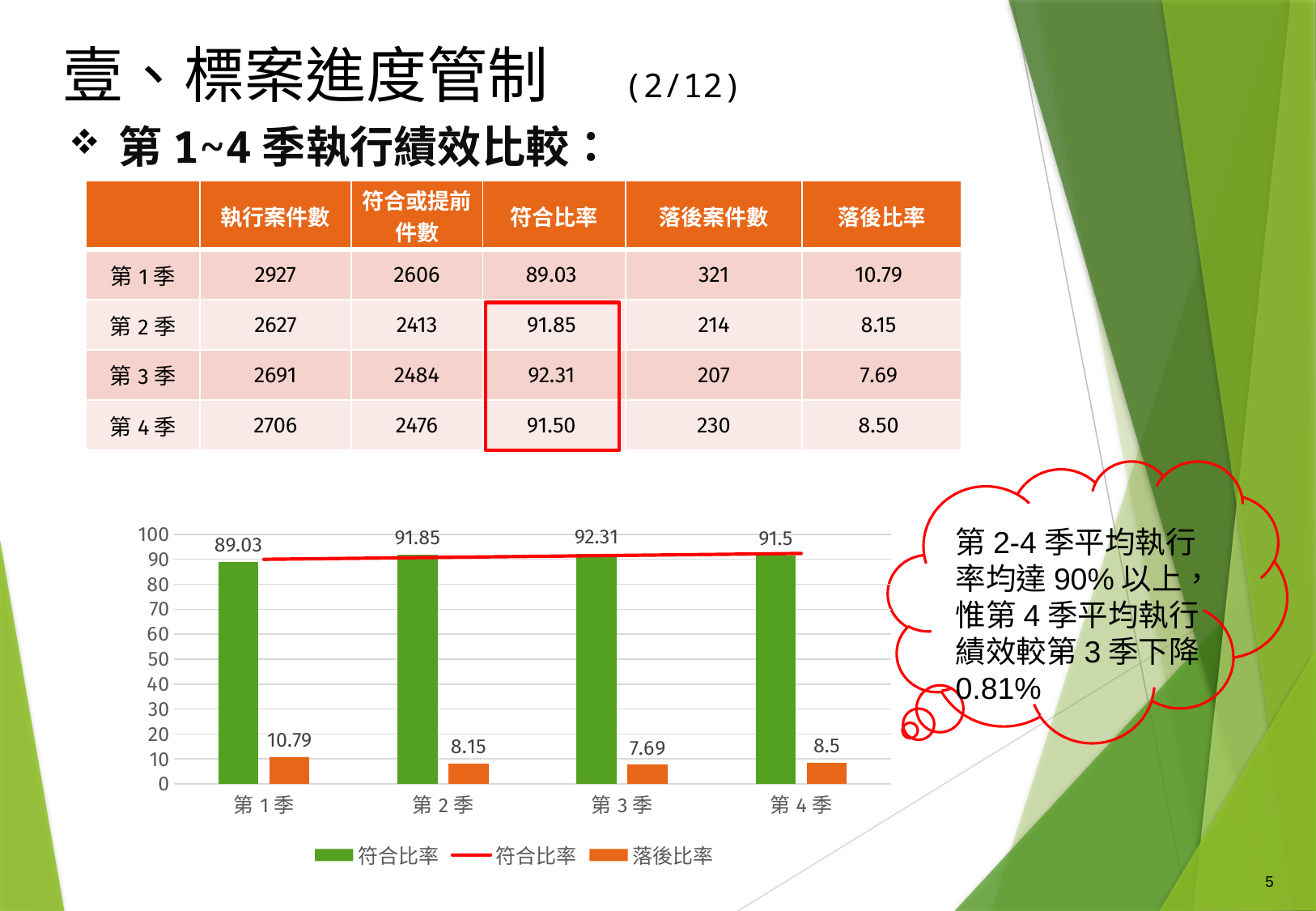

# 壹、標案進度管制　(2/12)
第1~4季執行績效比較：

|  | 執行案件數 | 符合或提前件數 | 符合比率 | 落後案件數 | 落後比率 |
| --- | --- | --- | --- | --- | --- |
| 第1季 | 2927 | 2606 | 89.03 | 321 | 10.79 |
| 第2季 | 2627 | 2413 | 91.85 | 214 | 8.15 |
| 第3季 | 2691 | 2484 | 92.31 | 207 | 7.69 |
| 第4季 | 2706 | 2476 | 91.50 | 230 | 8.50 |

### Chart

| Category | 符合比率 | 落後比率 |
|---|---|---|
| 第1季 | 89.03 | 10.79 |
| 第2季 | 91.85 | 8.15 |
| 第3季 | 92.31 | 7.69 |
| 第4季 | 91.5 | 8.5 |
第2-4季平均執行率均達90%以上，惟第4季平均執行績效較第3季下降0.81%
5